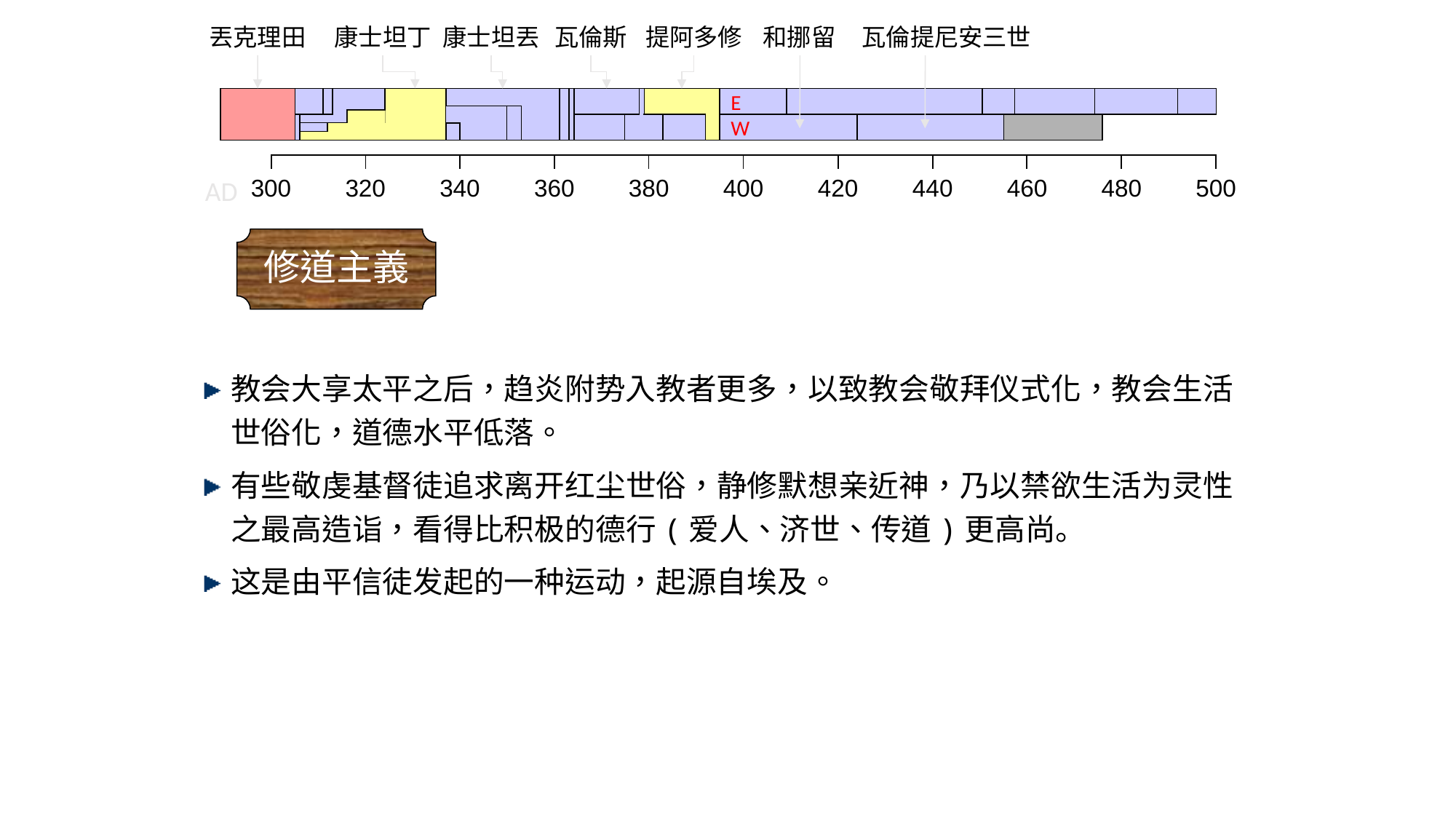

和挪留
丟克理田
康士坦丁
康士坦丟
瓦倫斯
提阿多修
瓦倫提尼安三世

E

W

|  |  |  |  |  |  |  |  |  |  |
| --- | --- | --- | --- | --- | --- | --- | --- | --- | --- |
AD
| 300 | 320 | 340 | 360 | 380 | 400 | 420 | 440 | 460 | 480 | 500 |
| --- | --- | --- | --- | --- | --- | --- | --- | --- | --- | --- |
修道主義
教会大享太平之后，趋炎附势入教者更多，以致教会敬拜仪式化，教会生活世俗化，道德水平低落。
有些敬虔基督徒追求离开红尘世俗，静修默想亲近神，乃以禁欲生活为灵性之最高造诣，看得比积极的德行(爱人、济世、传道)更高尚。
这是由平信徒发起的一种运动，起源自埃及。